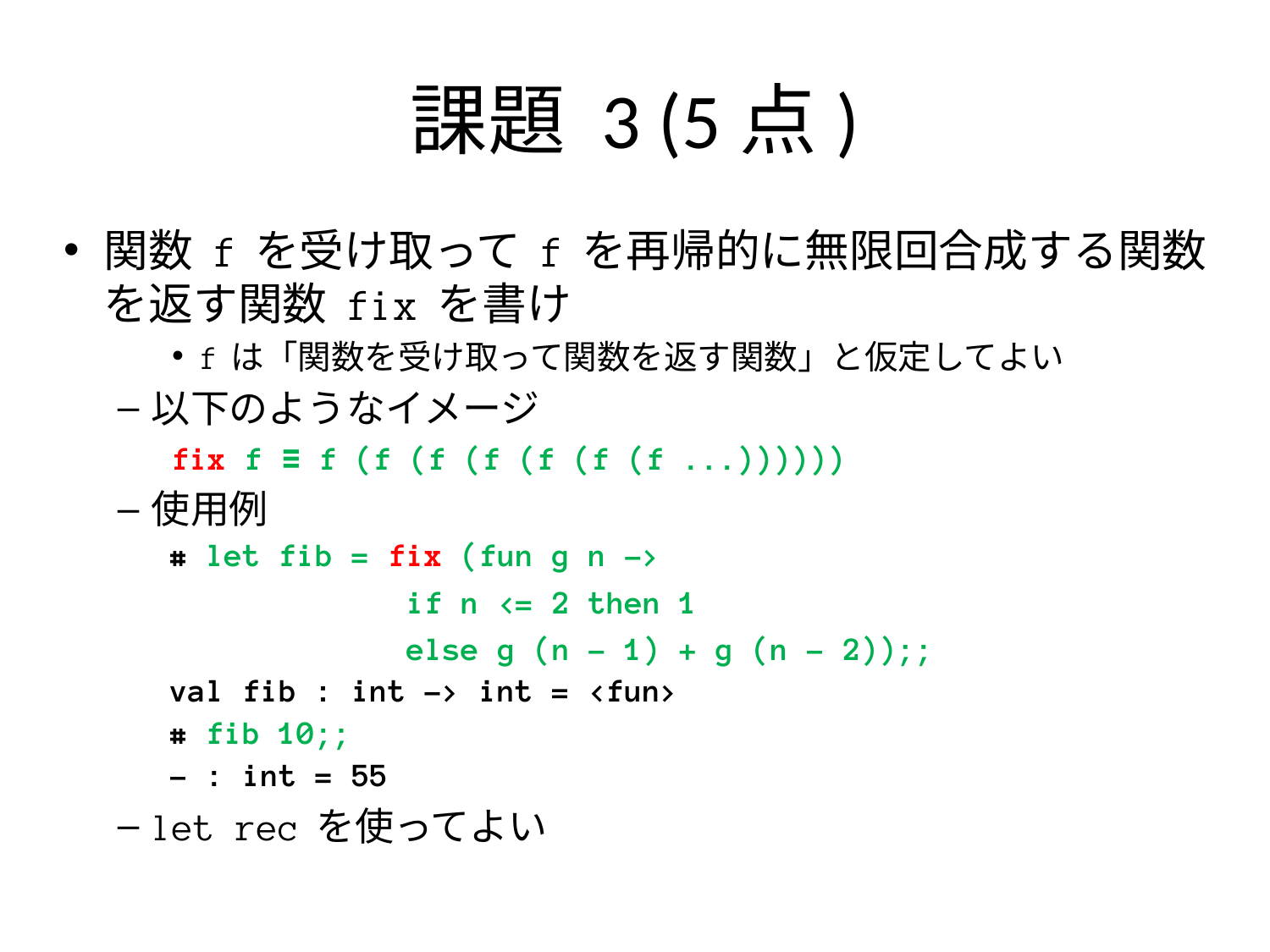

# 課題 3 (5点)
関数 f を受け取って f を再帰的に無限回合成する関数を返す関数 fix を書け
f は「関数を受け取って関数を返す関数」と仮定してよい
以下のようなイメージ
fix f ≡ f (f (f (f (f (f (f ...))))))‏
使用例
# let fib = fix (fun g n ->
             if n <= 2 then 1
             else g (n - 1) + g (n - 2));;
val fib : int -> int = <fun>
# fib 10;;
- : int = 55
let rec を使ってよい